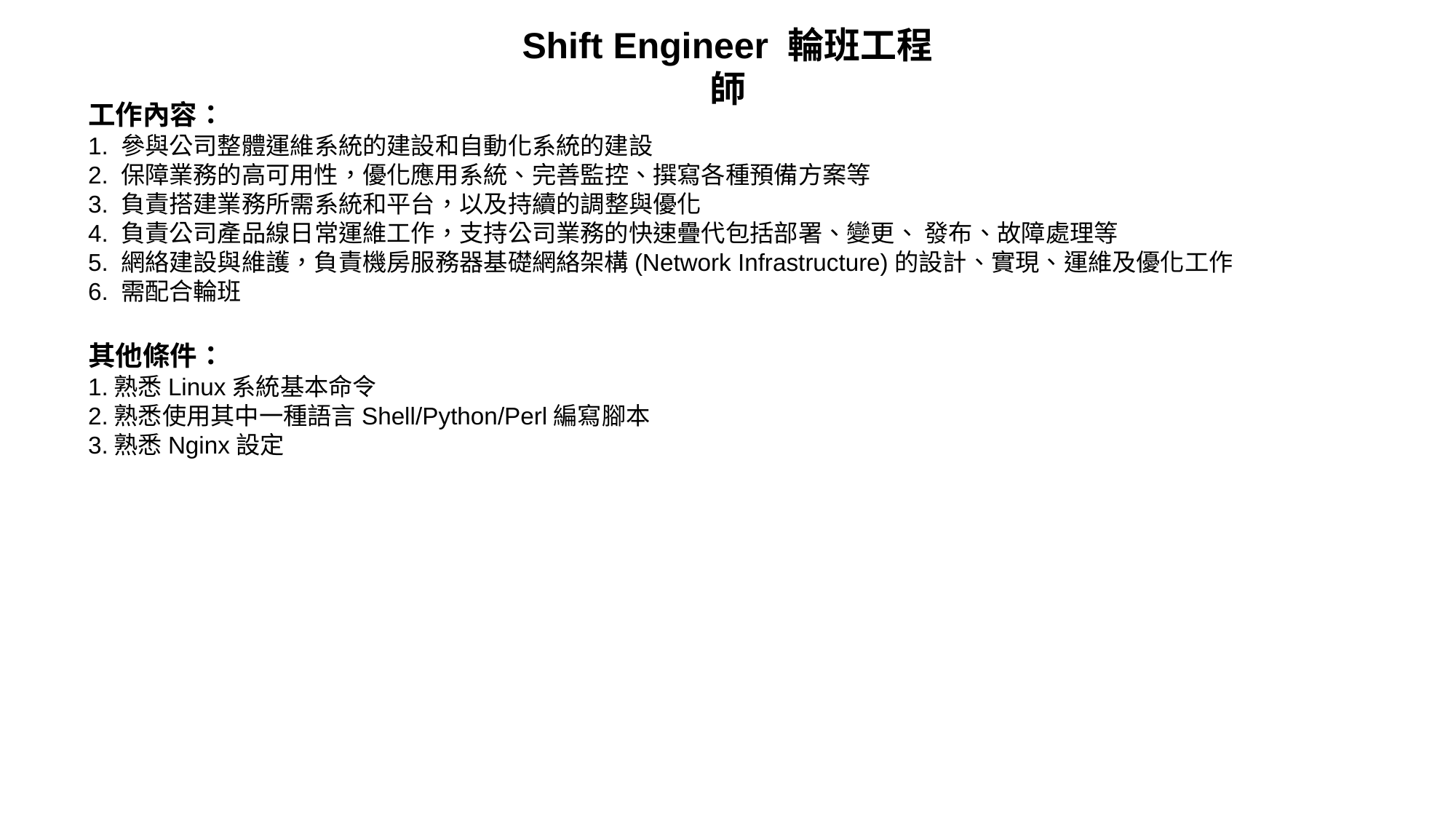

Shift Engineer 輪班工程師
工作內容：
1. 參與公司整體運維系統的建設和自動化系統的建設
2. 保障業務的高可用性，優化應用系統、完善監控、撰寫各種預備方案等
3. 負責搭建業務所需系統和平台，以及持續的調整與優化
4. 負責公司產品線日常運維工作，支持公司業務的快速疊代包括部署、變更、 發布、故障處理等
5. 網絡建設與維護，負責機房服務器基礎網絡架構(Network Infrastructure)的設計、實現、運維及優化工作
6. 需配合輪班
其他條件：
1.熟悉Linux系統基本命令
2.熟悉使用其中一種語言Shell/Python/Perl編寫腳本
3.熟悉Nginx設定